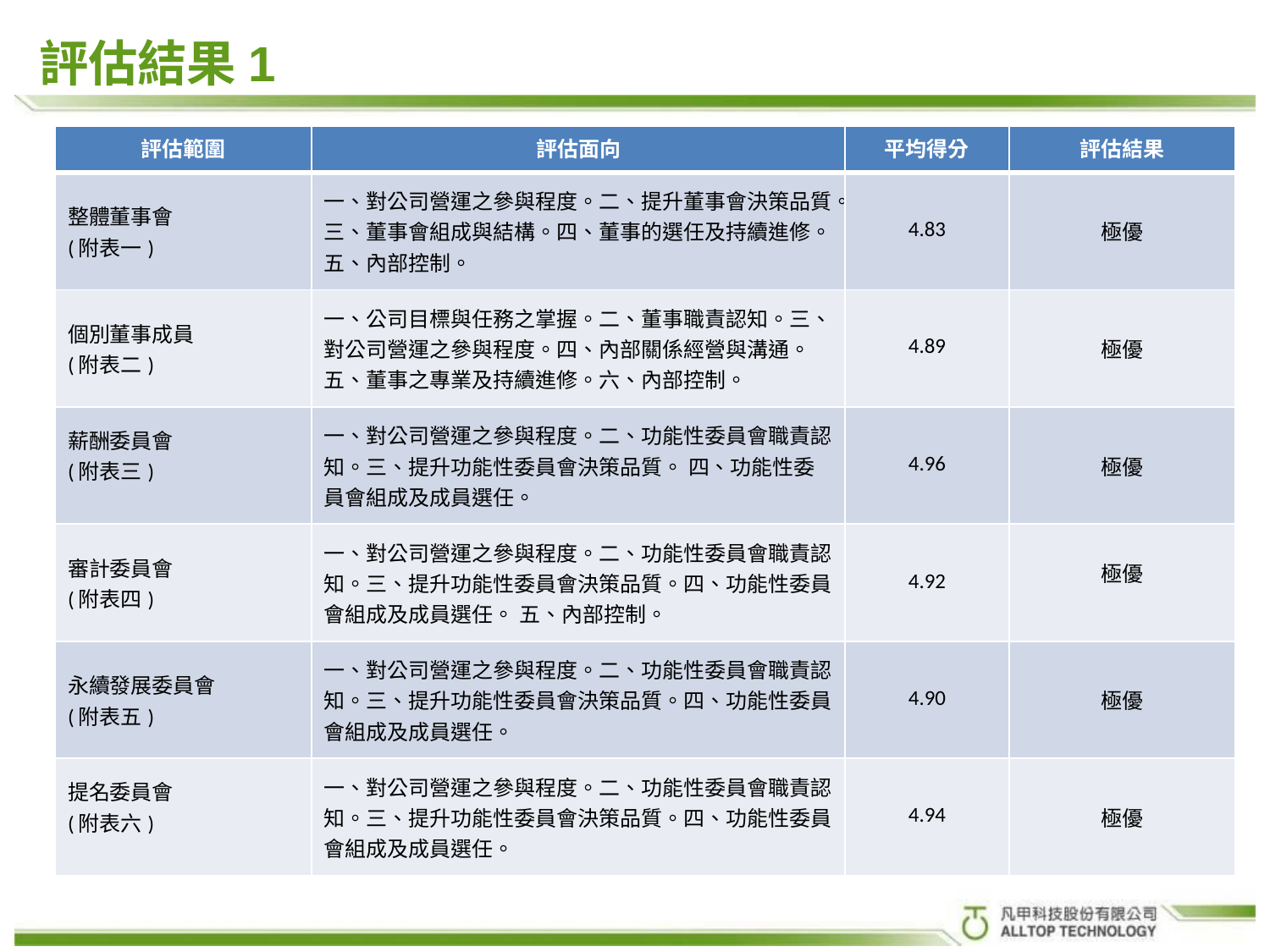

評估結果1
| 評估範圍 | 評估面向 | 平均得分 | 評估結果 |
| --- | --- | --- | --- |
| 整體董事會 (附表一) | 一、對公司營運之參與程度。二、提升董事會決策品質。 三、董事會組成與結構。四、董事的選任及持續進修。 五、內部控制。 | 4.83 | 極優 |
| 個別董事成員 (附表二) | 一、公司目標與任務之掌握。二、董事職責認知。三、對公司營運之參與程度。四、內部關係經營與溝通。 五、董事之專業及持續進修。六、內部控制。 | 4.89 | 極優 |
| 薪酬委員會 (附表三) | 一、對公司營運之參與程度。二、功能性委員會職責認知。三、提升功能性委員會決策品質。 四、功能性委員會組成及成員選任。 | 4.96 | 極優 |
| 審計委員會 (附表四) | 一、對公司營運之參與程度。二、功能性委員會職責認知。三、提升功能性委員會決策品質。四、功能性委員會組成及成員選任。 五、內部控制。 | 4.92 | 極優 |
| 永續發展委員會 (附表五) | 一、對公司營運之參與程度。二、功能性委員會職責認知。三、提升功能性委員會決策品質。四、功能性委員會組成及成員選任。 | 4.90 | 極優 |
| 提名委員會 (附表六) | 一、對公司營運之參與程度。二、功能性委員會職責認知。三、提升功能性委員會決策品質。四、功能性委員會組成及成員選任。 | 4.94 | 極優 |